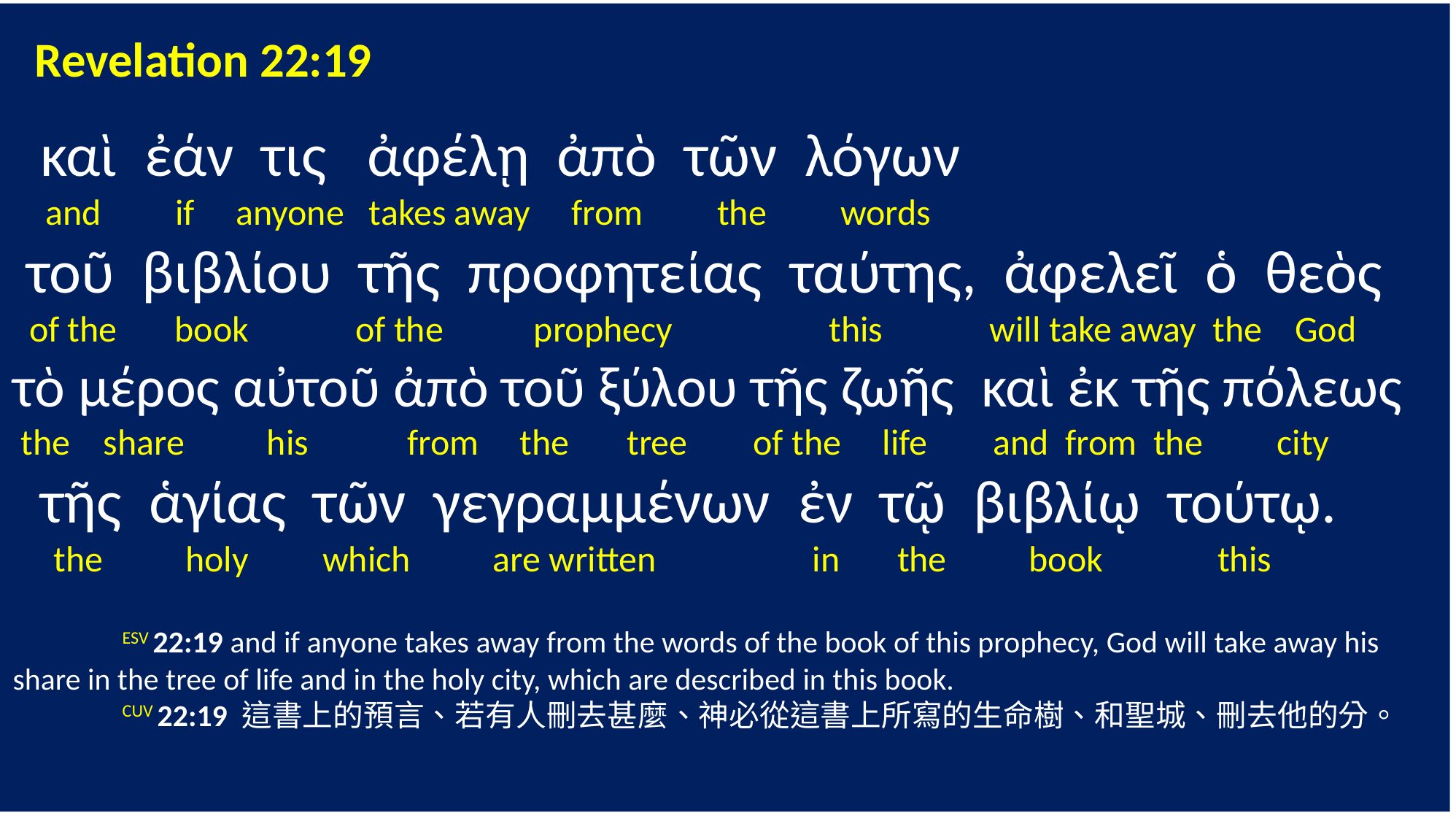

Revelation 22:19

  καὶ  ἐάν  τις   ἀφέλῃ  ἀπὸ  τῶν  λόγων
    and         if     anyone   takes away     from         the         words
 τοῦ  βιβλίου  τῆς  προφητείας  ταύτης,  ἀφελεῖ  ὁ  θεὸς
  of the       book             of the           prophecy                   this             will take away  the    God
τὸ μέρος αὐτοῦ ἀπὸ τοῦ ξύλου τῆς ζωῆς  καὶ ἐκ τῆς πόλεως
 the    share          his            from     the       tree        of the     life        and  from  the         city
  τῆς  ἁγίας  τῶν  γεγραμμένων  ἐν  τῷ  βιβλίῳ  τούτῳ.
     the          holy         which          are written                   in       the          book              this

	ESV 22:19 and if anyone takes away from the words of the book of this prophecy, God will take away his share in the tree of life and in the holy city, which are described in this book.
	CUV 22:19 這書上的預言、若有人刪去甚麼、神必從這書上所寫的生命樹、和聖城、刪去他的分。